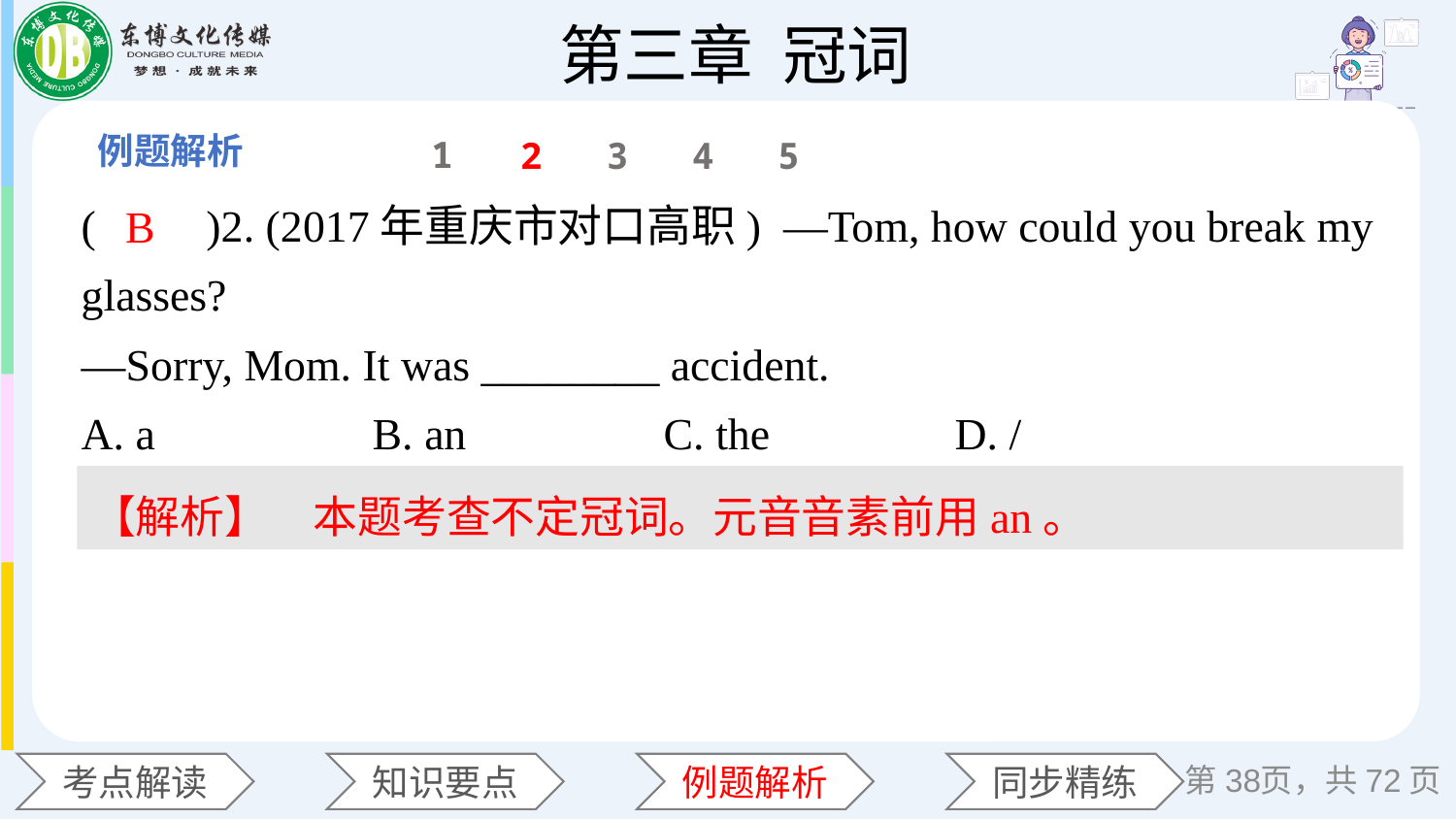

1
2
3
4
5
(　　)2. (2017年重庆市对口高职)  —Tom, how could you break my glasses?
—Sorry, Mom. It was ________ accident.
A. a    		B. an    		C. the    	D. /
B
【解析】　本题考查不定冠词。元音音素前用an。
第38页，共72页